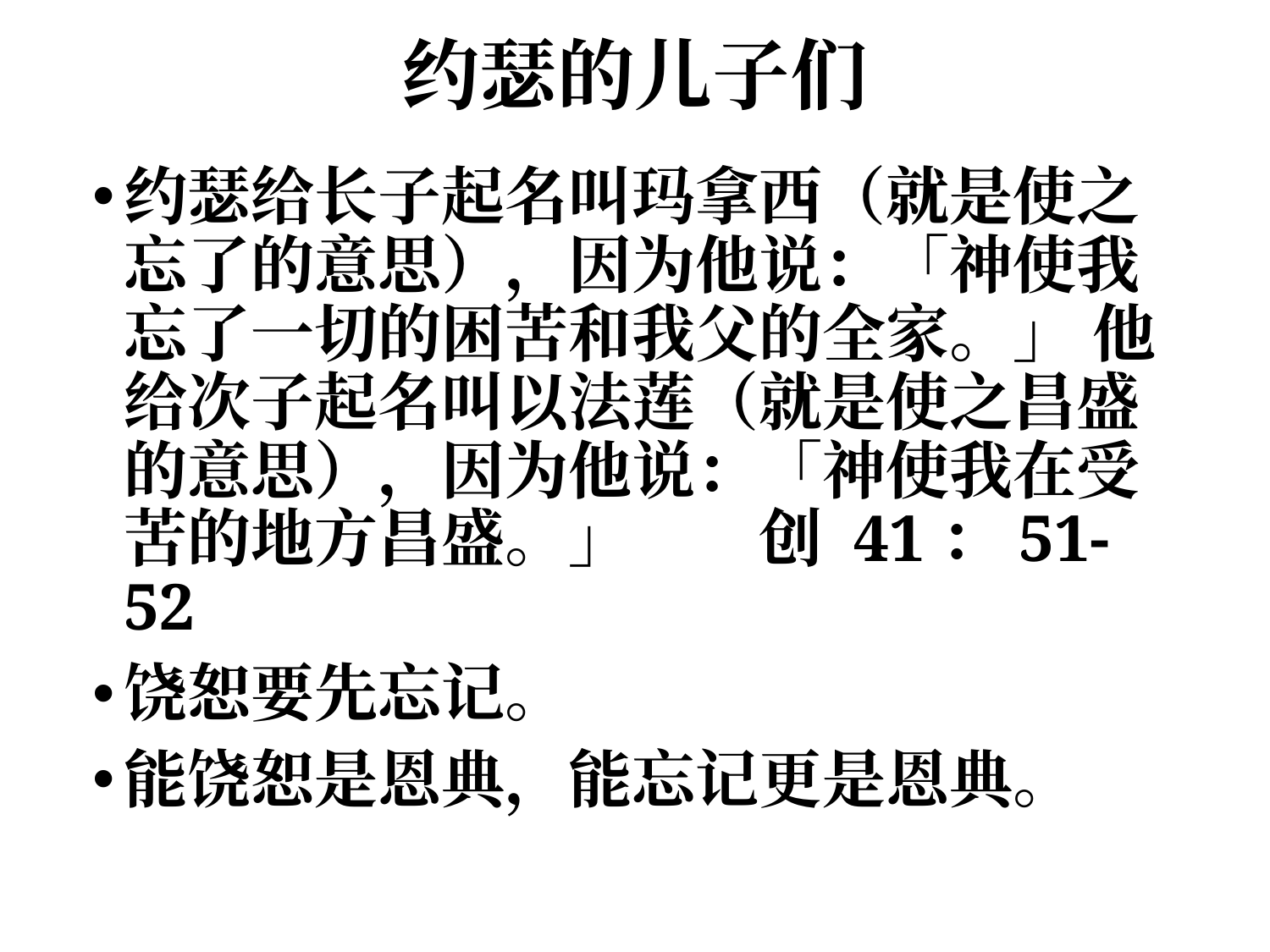

# 约瑟的儿子们
约瑟给长子起名叫玛拿西（就是使之忘了的意思），因为他说：「神使我忘了一切的困苦和我父的全家。」 他给次子起名叫以法莲（就是使之昌盛的意思），因为他说：「神使我在受苦的地方昌盛。」	创 41：51-52
饶恕要先忘记。
能饶恕是恩典，能忘记更是恩典。